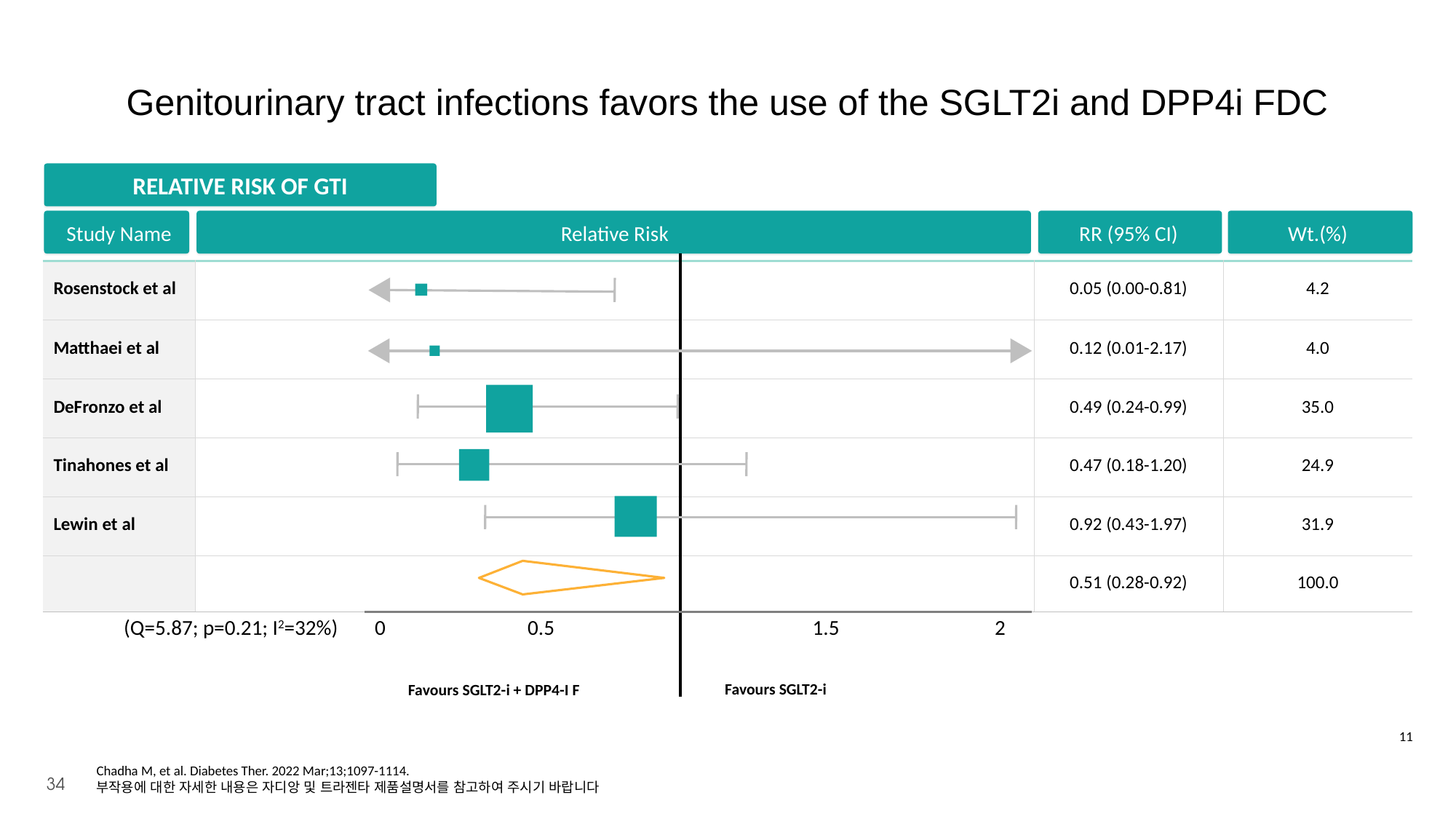

# Genitourinary tract infections favors the use of the SGLT2i and DPP4i FDC
RELATIVE RISK OF GTI
| Study Name | Relative Risk | RR (95% CI) | Wt.(%) |
| --- | --- | --- | --- |
| Rosenstock et al |  | 0.05 (0.00-0.81) | 4.2 |
| Matthaei et al |  | 0.12 (0.01-2.17) | 4.0 |
| DeFronzo et al |  | 0.49 (0.24-0.99) | 35.0 |
| Tinahones et al |  | 0.47 (0.18-1.20) | 24.9 |
| Lewin et al |  | 0.92 (0.43-1.97) | 31.9 |
|  |  | 0.51 (0.28-0.92) | 100.0 |

(Q=5.87; p=0.21; I2=32%)
0
0.5
1.5
2
Favours SGLT2-i
Favours SGLT2-i + DPP4-I F
11
Chadha M, et al. Diabetes Ther. 2022 Mar;13;1097-1114.
부작용에 대한 자세한 내용은 자디앙 및 트라젠타 제품설명서를 참고하여 주시기 바랍니다
34